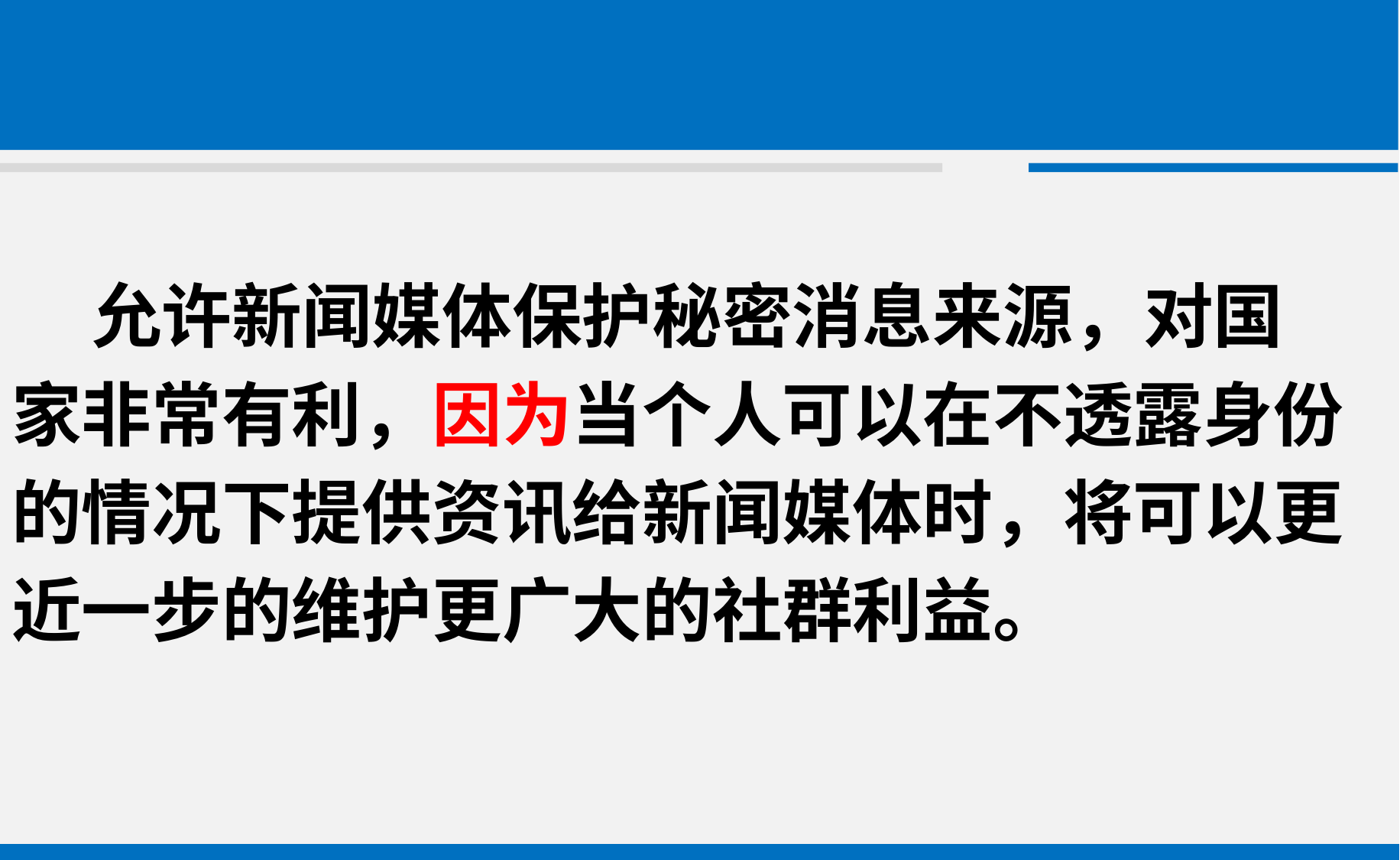

允许新闻媒体保护秘密消息来源，对国
家非常有利，因为当个人可以在不透露身份
的情况下提供资讯给新闻媒体时，将可以更
近一步的维护更广大的社群利益。